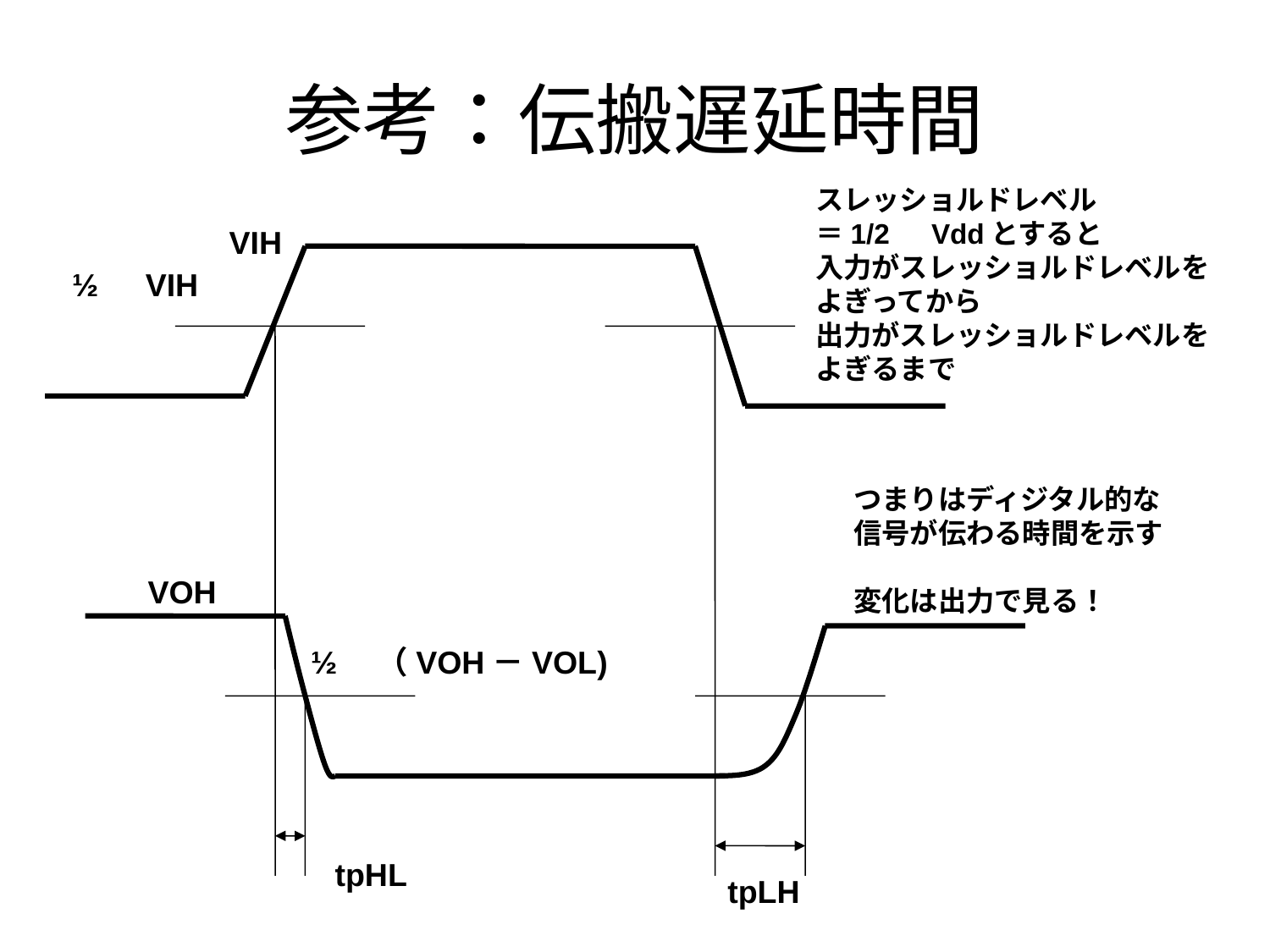

# 参考：伝搬遅延時間
スレッショルドレベル
＝1/2　Vddとすると
入力がスレッショルドレベルを
よぎってから
出力がスレッショルドレベルを
よぎるまで
VIH

½　VIH

つまりはディジタル的な
信号が伝わる時間を示す

変化は出力で見る！
VOH

½　（VOH－VOL)

tpHL
tpLH